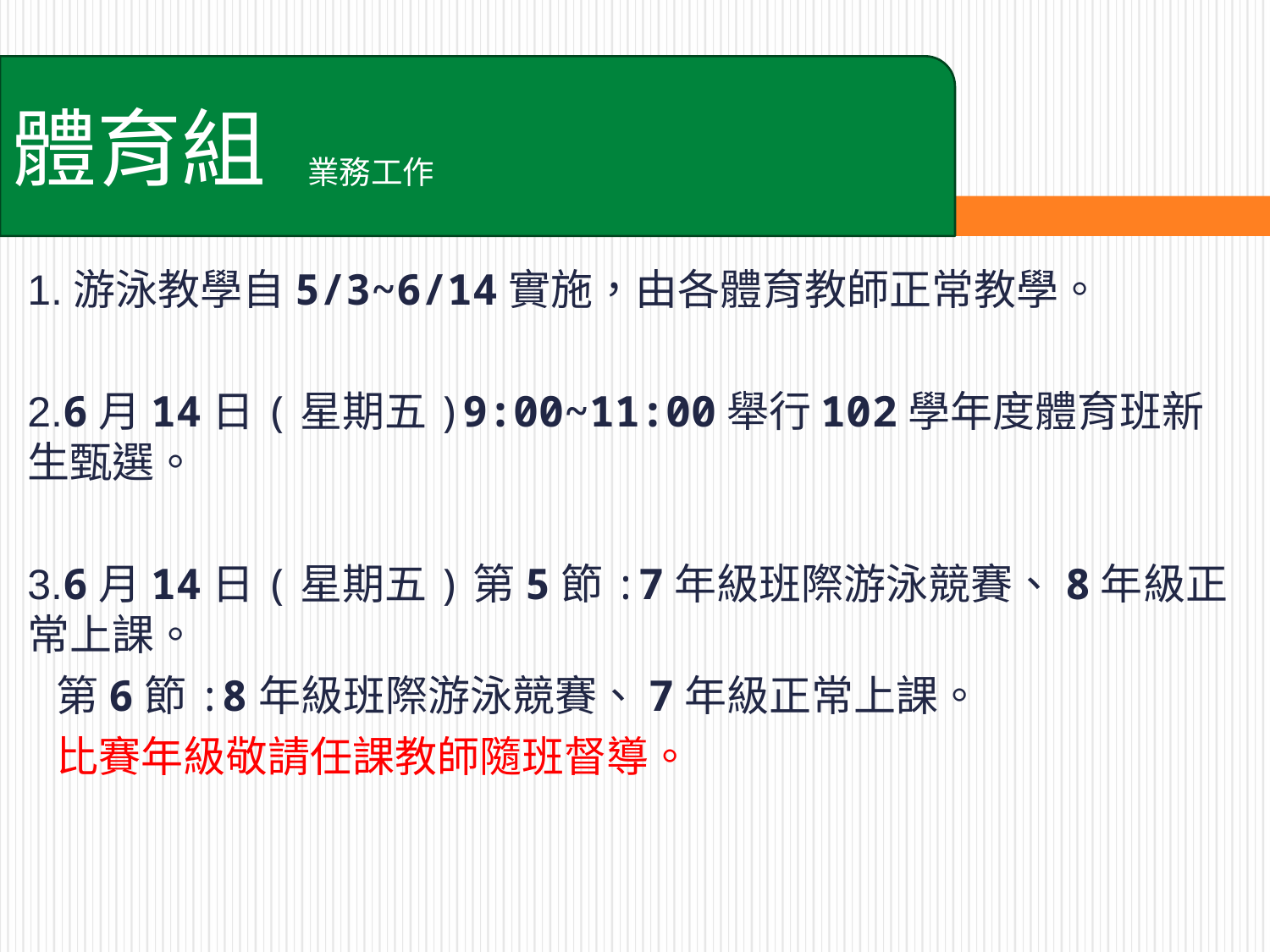

體育組
業務工作

1.游泳教學自5/3~6/14實施，由各體育教師正常教學。

2.6月14日(星期五)9:00~11:00舉行102學年度體育班新生甄選。

3.6月14日(星期五)第5節:7年級班際游泳競賽、8年級正常上課。
  第6節:8年級班際游泳競賽、7年級正常上課。
  比賽年級敬請任課教師隨班督導。